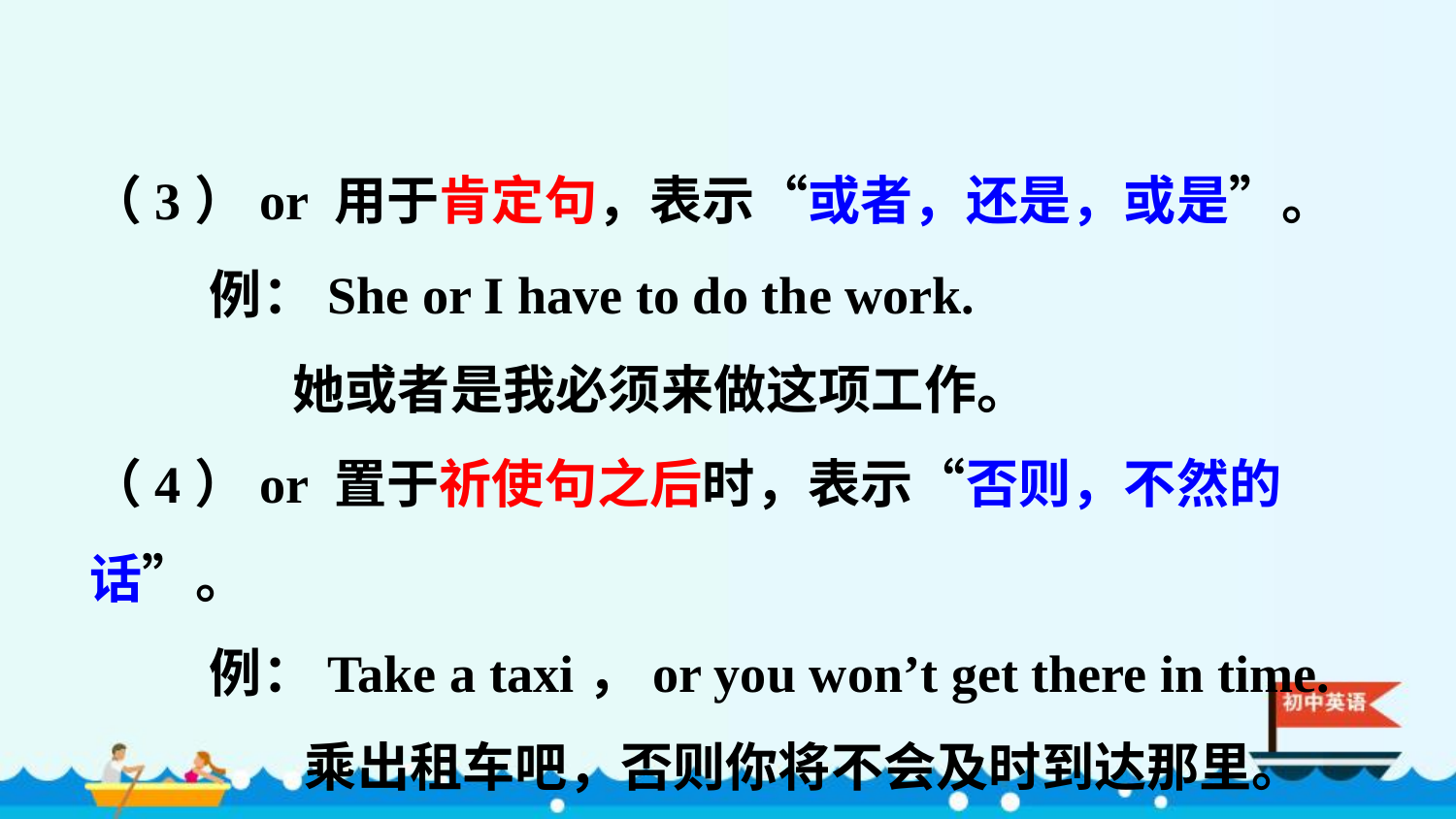

（3）or 用于肯定句，表示“或者，还是，或是”。
         例：She or I have to do the work.
                她或者是我必须来做这项工作。
（4）or 置于祈使句之后时，表示“否则，不然的话”。
         例：Take a taxi，or you won’t get there in time.
                 乘出租车吧，否则你将不会及时到达那里。